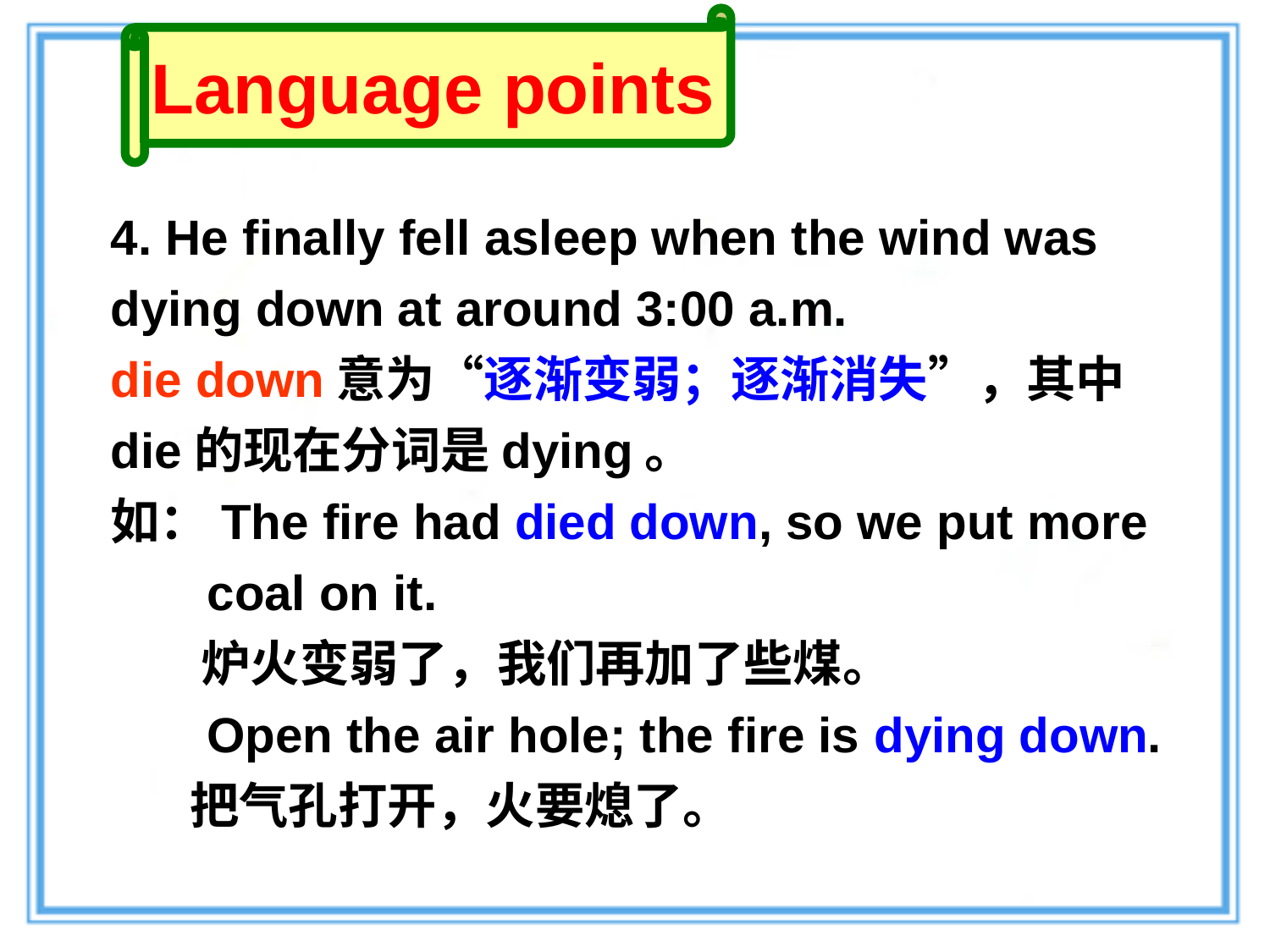

Language points
4. He finally fell asleep when the wind was dying down at around 3:00 a.m.
die down意为“逐渐变弱；逐渐消失”，其中die的现在分词是dying。
如：The fire had died down, so we put more
       coal on it.
       炉火变弱了，我们再加了些煤。
       Open the air hole; the fire is dying down.
      把气孔打开，火要熄了。